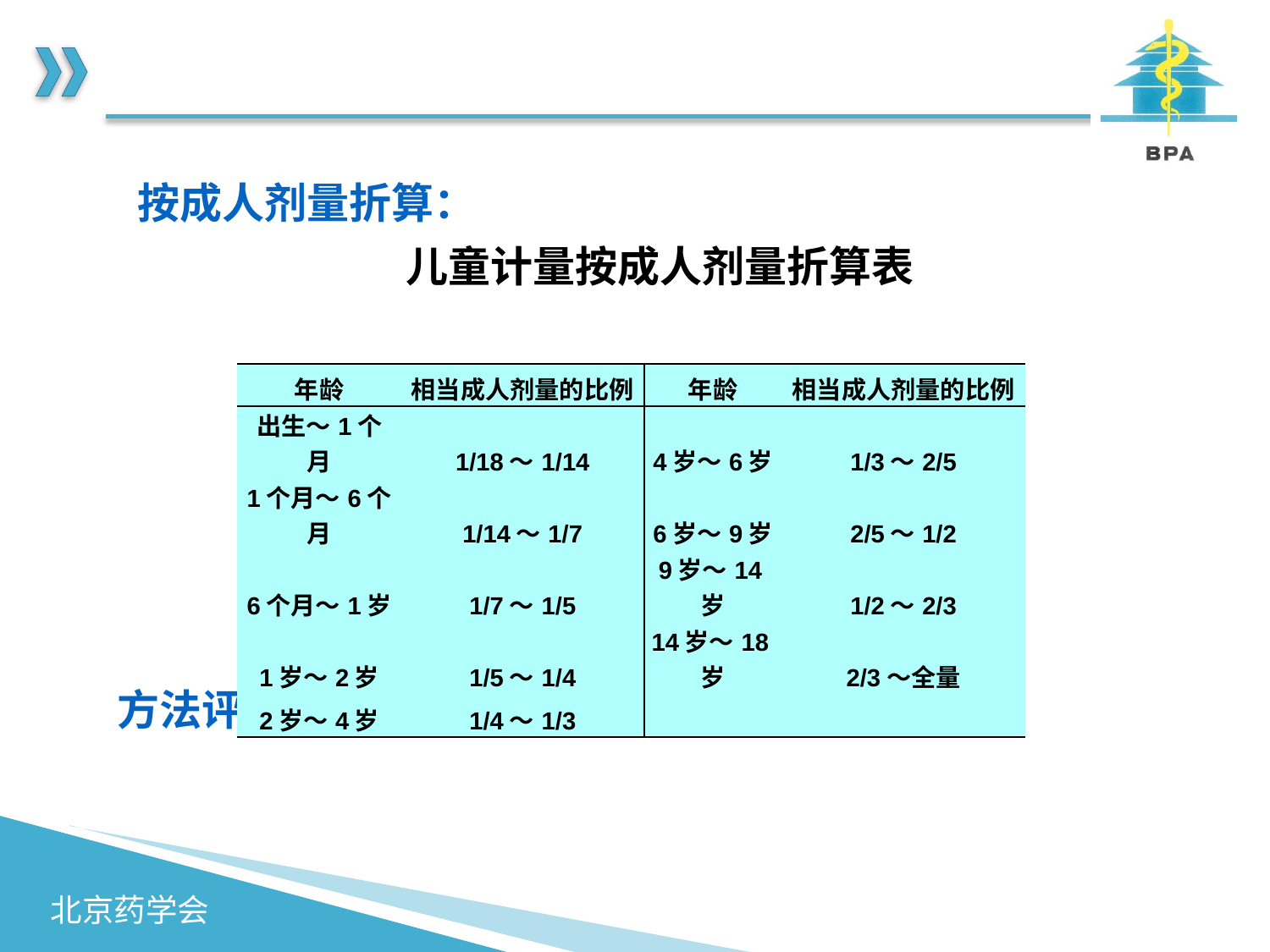

按成人剂量折算：
儿童计量按成人剂量折算表

方法评价：总的趋势是剂量偏小。

| 年龄 | 相当成人剂量的比例 | 年龄 | 相当成人剂量的比例 |
| --- | --- | --- | --- |
| 出生～1个月 | 1/18～1/14 | 4岁～6岁 | 1/3～2/5 |
| 1个月～6个月 | 1/14～1/7 | 6岁～9岁 | 2/5～1/2 |
| 6个月～1岁 | 1/7～1/5 | 9岁～14岁 | 1/2～2/3 |
| 1岁～2岁 | 1/5～1/4 | 14岁～18岁 | 2/3～全量 |
| 2岁～4岁 | 1/4～1/3 |  |  |